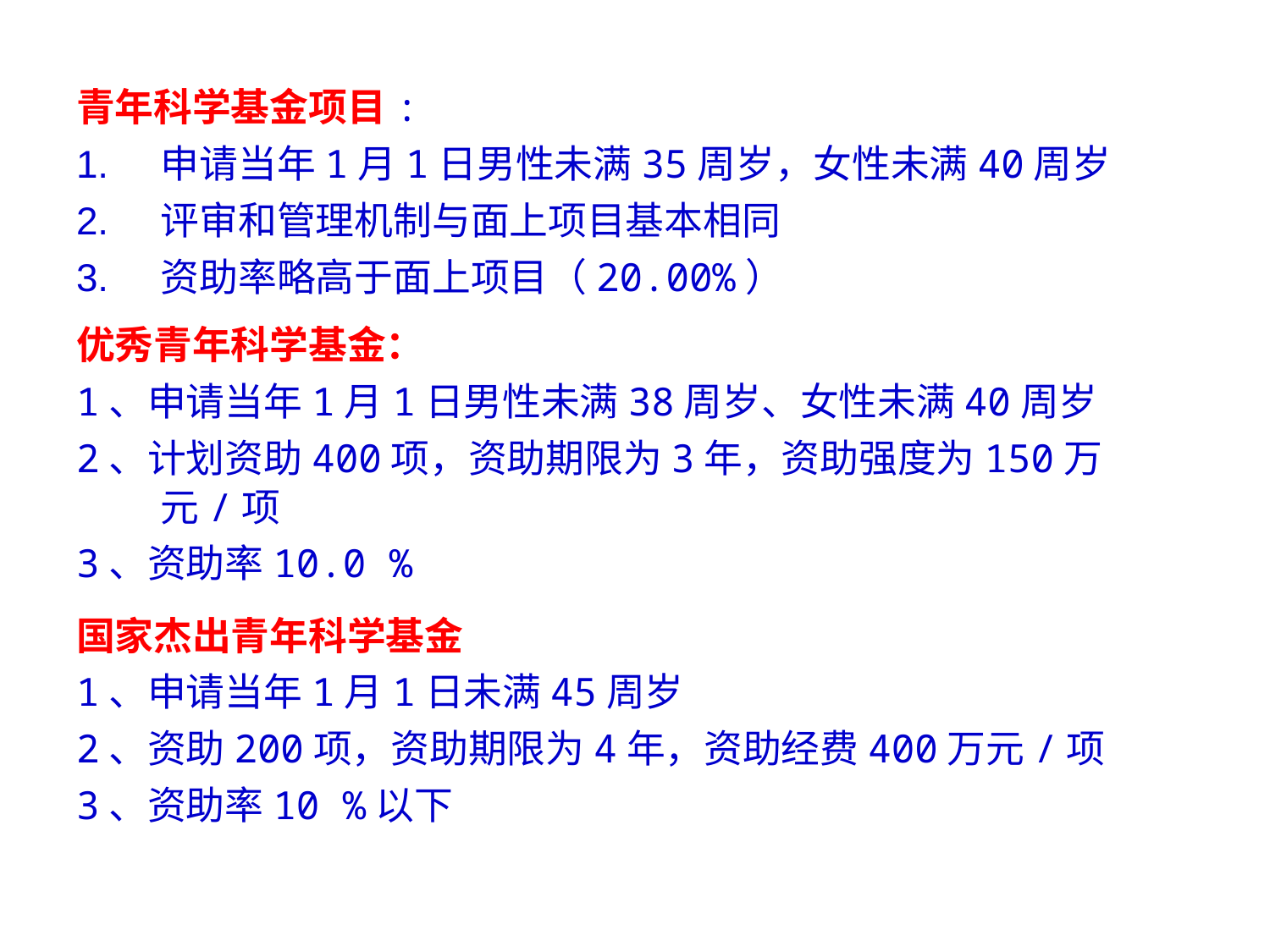

青年科学基金项目:
申请当年1月1日男性未满35周岁，女性未满40周岁
评审和管理机制与面上项目基本相同
资助率略高于面上项目（20.00%）
优秀青年科学基金：
1、申请当年1月1日男性未满38周岁、女性未满40周岁
2、计划资助400项，资助期限为3年，资助强度为150万元/项
3、资助率10.0 %
国家杰出青年科学基金
1、申请当年1月1日未满45周岁
2、资助200项，资助期限为4年，资助经费400万元/项
3、资助率10 %以下